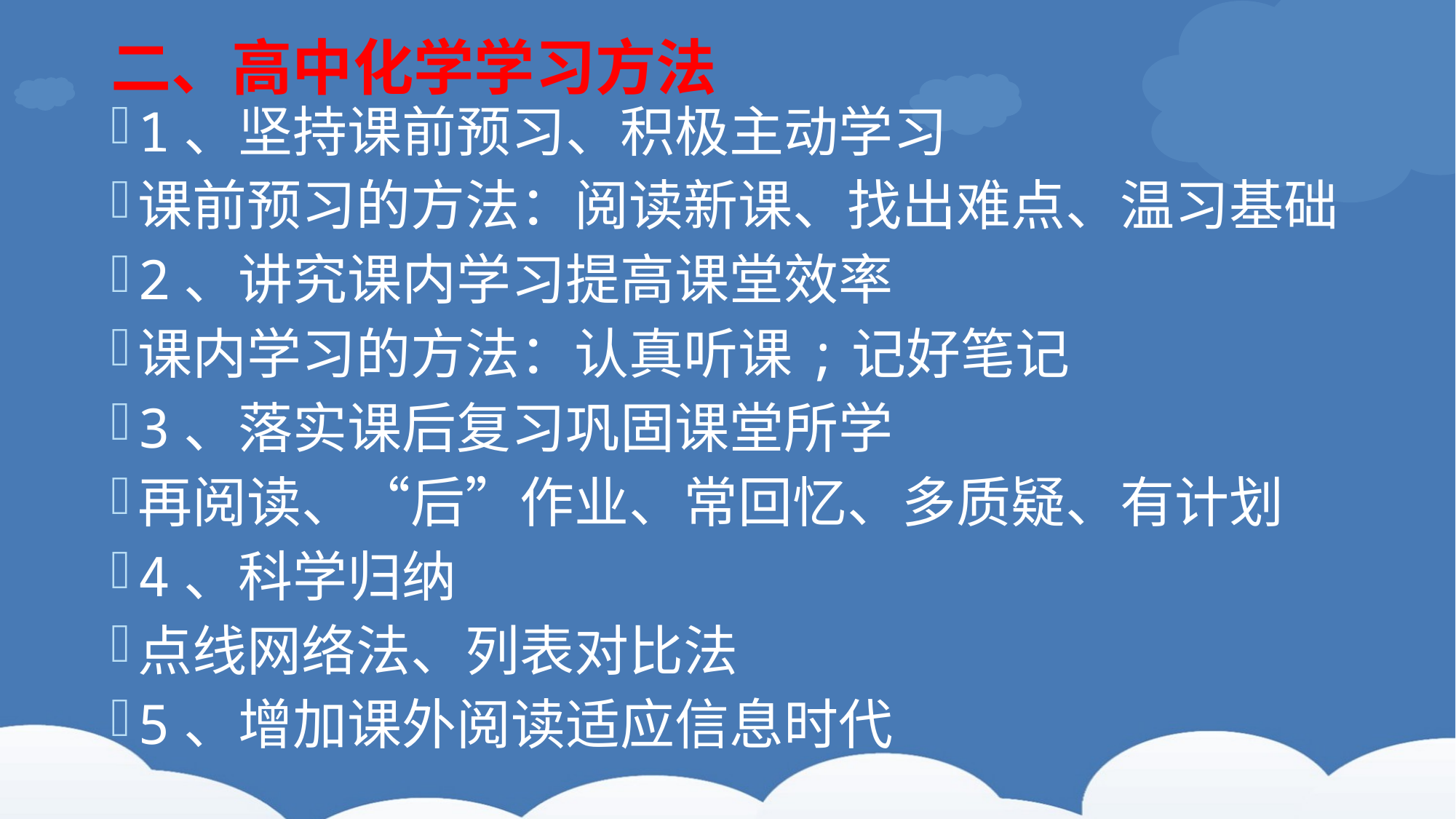

# 二、高中化学学习方法
1、坚持课前预习、积极主动学习
课前预习的方法：阅读新课、找出难点、温习基础
2、讲究课内学习提高课堂效率
课内学习的方法：认真听课;记好笔记
3、落实课后复习巩固课堂所学
再阅读、“后”作业、常回忆、多质疑、有计划
4、科学归纳
点线网络法、列表对比法
5、增加课外阅读适应信息时代